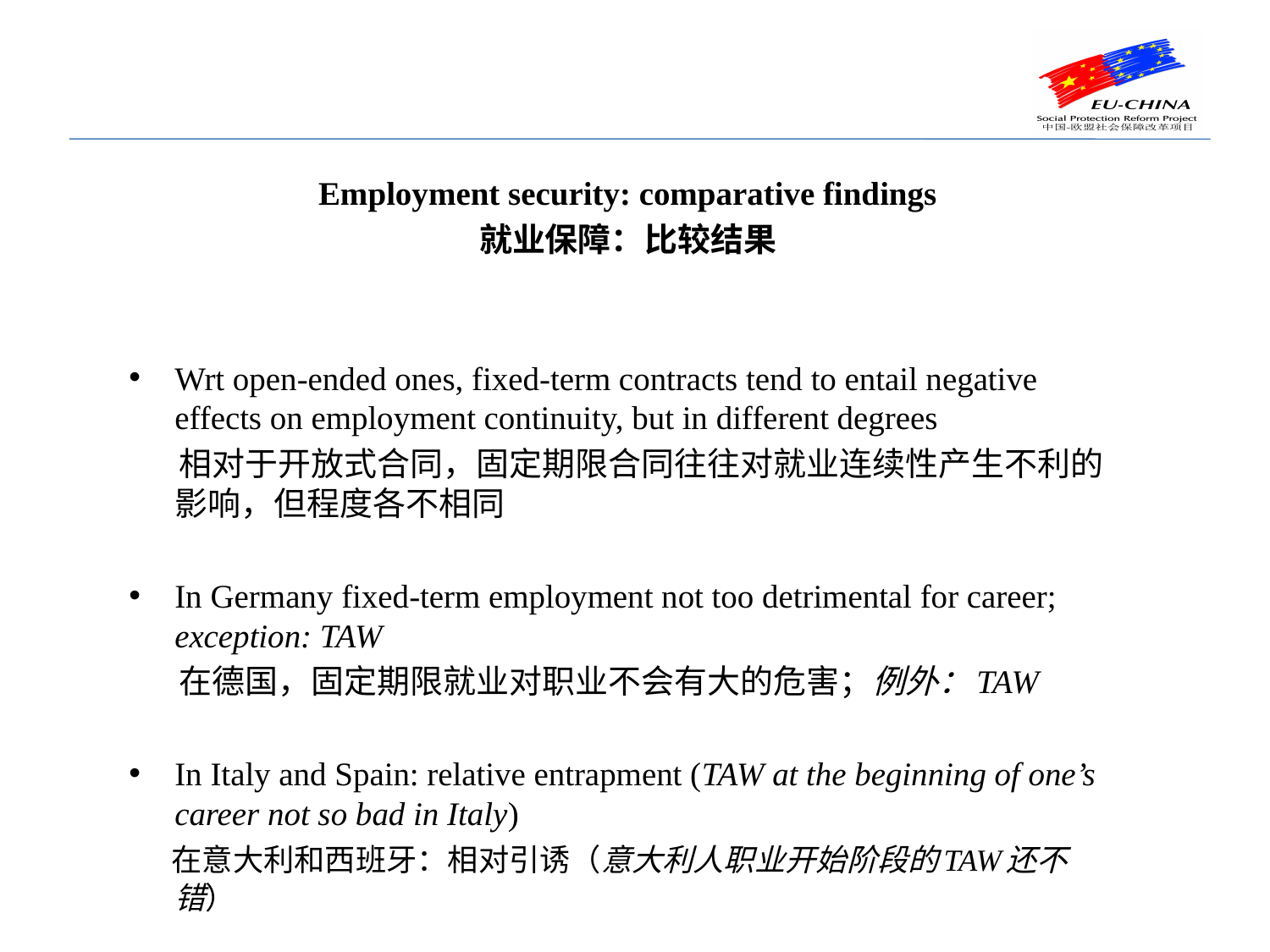

Employment security: comparative findings
就业保障：比较结果

Wrt open-ended ones, fixed-term contracts tend to entail negative effects on employment continuity, but in different degrees
      相对于开放式合同，固定期限合同往往对就业连续性产生不利的影响，但程度各不相同

In Germany fixed-term employment not too detrimental for career; exception: TAW
      在德国，固定期限就业对职业不会有大的危害；例外：TAW

In Italy and Spain: relative entrapment (TAW at the beginning of one’s career not so bad in Italy)
     在意大利和西班牙：相对引诱（意大利人职业开始阶段的TAW还不错）